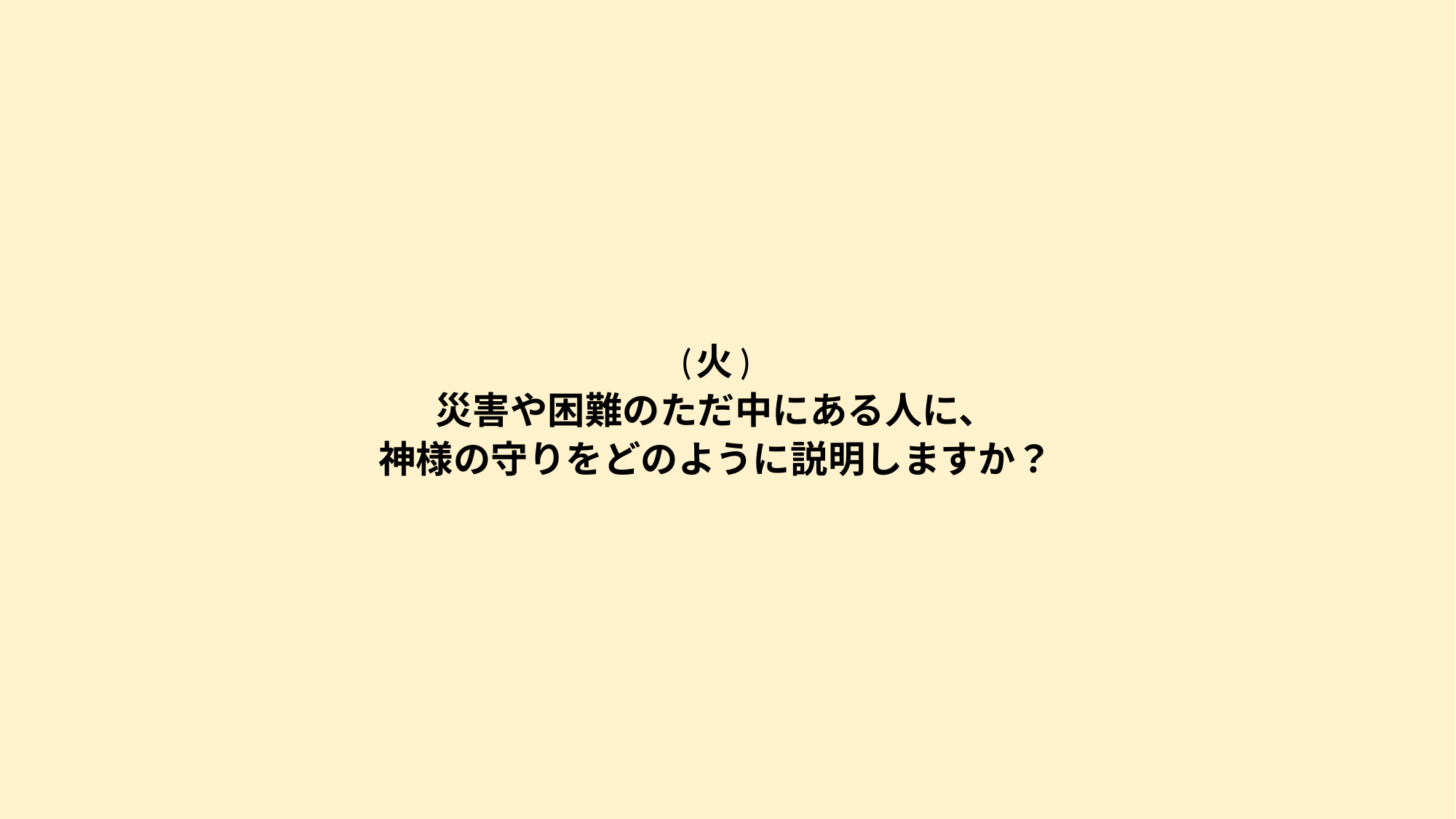

# (火) 災害や困難のただ中にある人に、 神様の守りをどのように説明しますか？